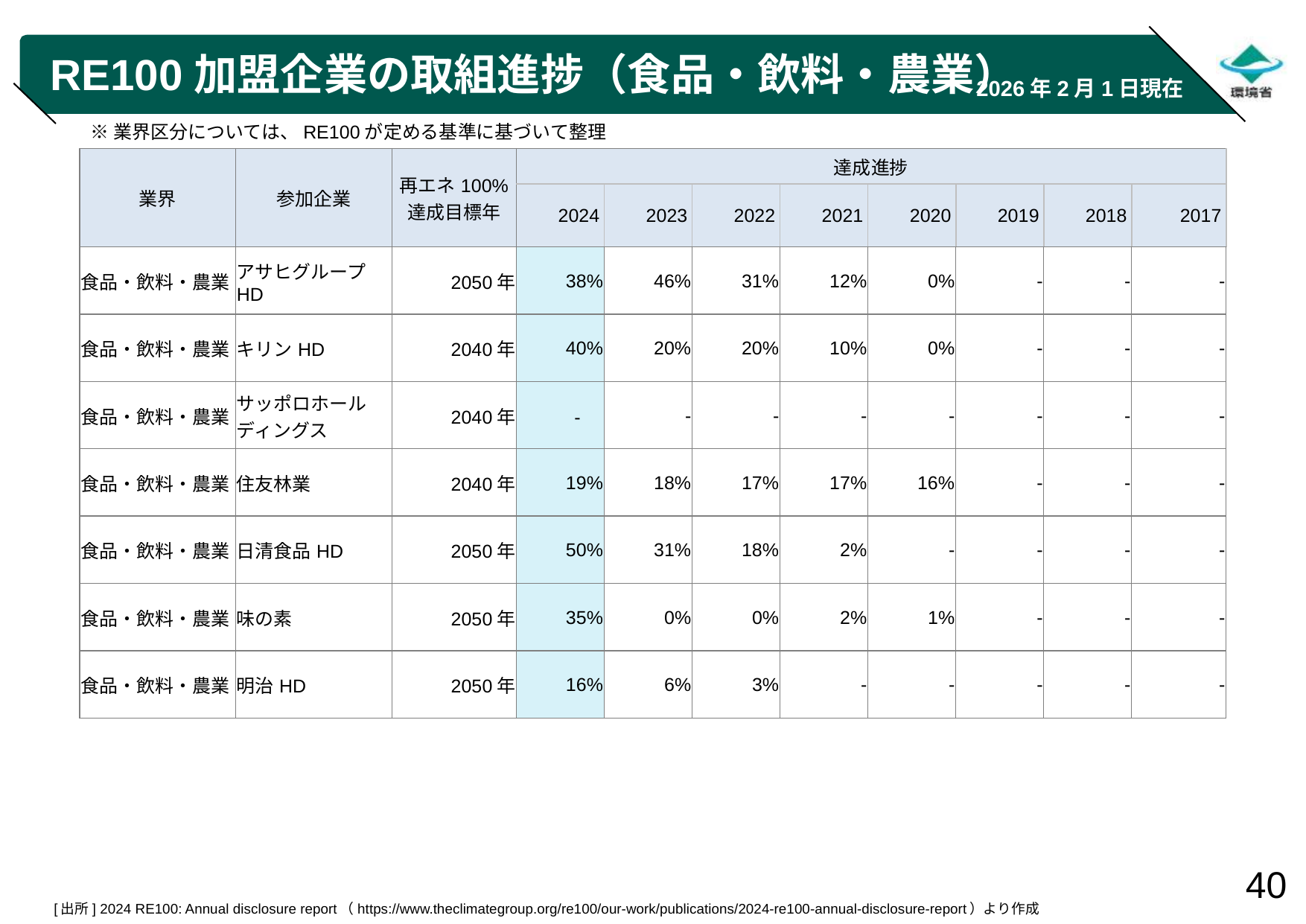

# RE100加盟企業の取組進捗（食品・飲料・農業）
2026年2月1日現在
※業界区分については、RE100が定める基準に基づいて整理
| 業界 | 参加企業 | 再エネ100% 達成目標年 | 達成進捗 |  |  |  |  |  |  |  |
| --- | --- | --- | --- | --- | --- | --- | --- | --- | --- | --- |
|  |  |  | 2024 | 2023 | 2022 | 2021 | 2020 | 2019 | 2018 | 2017 |
| 食品・飲料・農業 | アサヒグループHD | 2050年 | 38% | 46% | 31% | 12% | 0% | - | - | - |
| 食品・飲料・農業 | キリンHD | 2040年 | 40% | 20% | 20% | 10% | 0% | - | - | - |
| 食品・飲料・農業 | サッポロホールディングス | 2040年 | - | - | - | - | - | - | - | - |
| 食品・飲料・農業 | 住友林業 | 2040年 | 19% | 18% | 17% | 17% | 16% | - | - | - |
| 食品・飲料・農業 | 日清食品HD | 2050年 | 50% | 31% | 18% | 2% | - | - | - | - |
| 食品・飲料・農業 | 味の素 | 2050年 | 35% | 0% | 0% | 2% | 1% | - | - | - |
| 食品・飲料・農業 | 明治HD | 2050年 | 16% | 6% | 3% | - | - | - | - | - |
|  |
| --- |
[出所] 2024 RE100: Annual disclosure report（https://www.theclimategroup.org/re100/our-work/publications/2024-re100-annual-disclosure-report）より作成